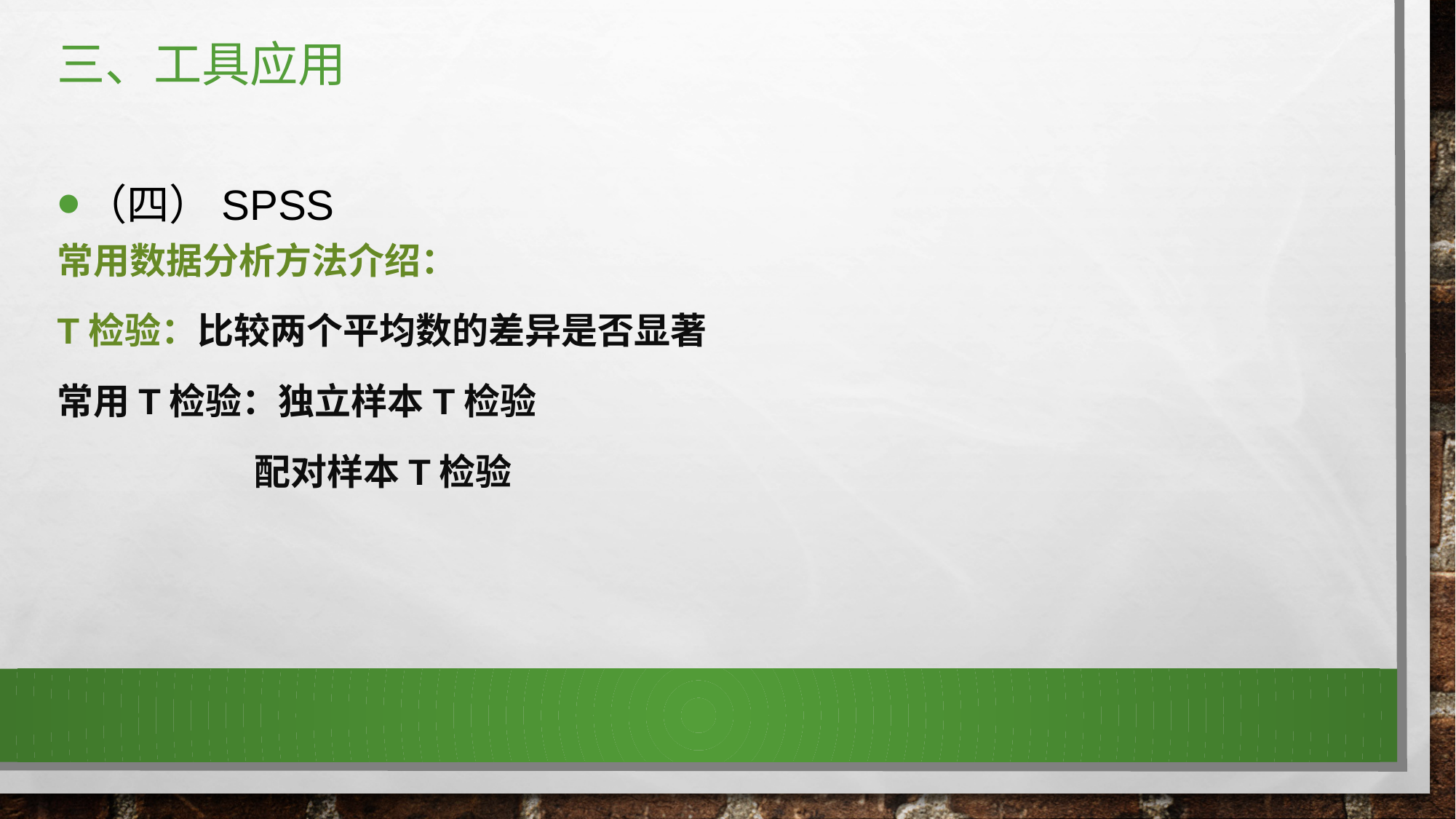

# 三、工具应用
（四）SPSS
常用数据分析方法介绍：
T检验：比较两个平均数的差异是否显著
常用T检验：独立样本t检验
                       配对样本t检验